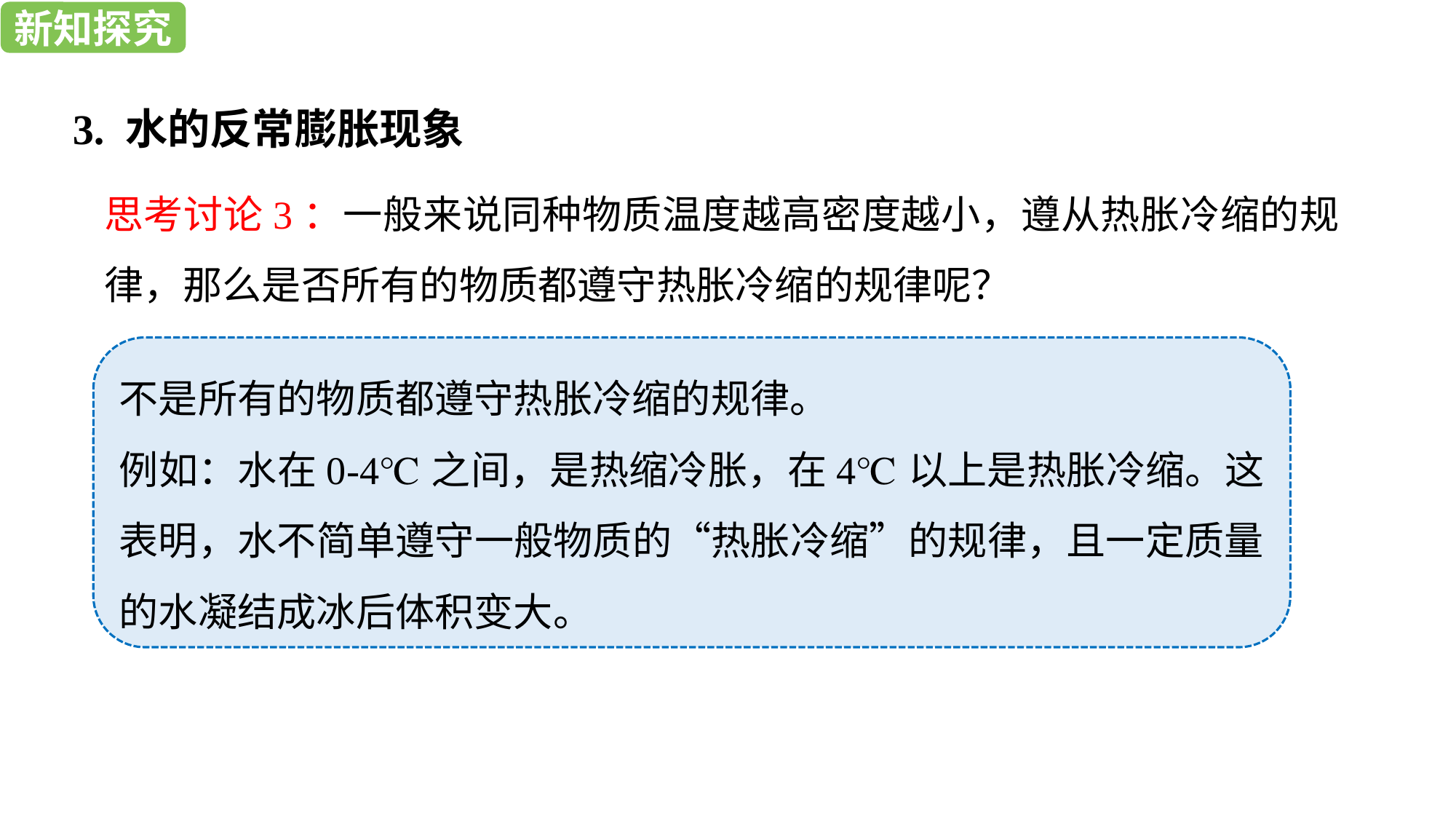

新知探究
新知探究
3. 水的反常膨胀现象
思考讨论3：一般来说同种物质温度越高密度越小，遵从热胀冷缩的规律，那么是否所有的物质都遵守热胀冷缩的规律呢？
不是所有的物质都遵守热胀冷缩的规律。
例如：水在0-4℃之间，是热缩冷胀，在4℃以上是热胀冷缩。这表明，水不简单遵守一般物质的“热胀冷缩”的规律，且一定质量的水凝结成冰后体积变大。